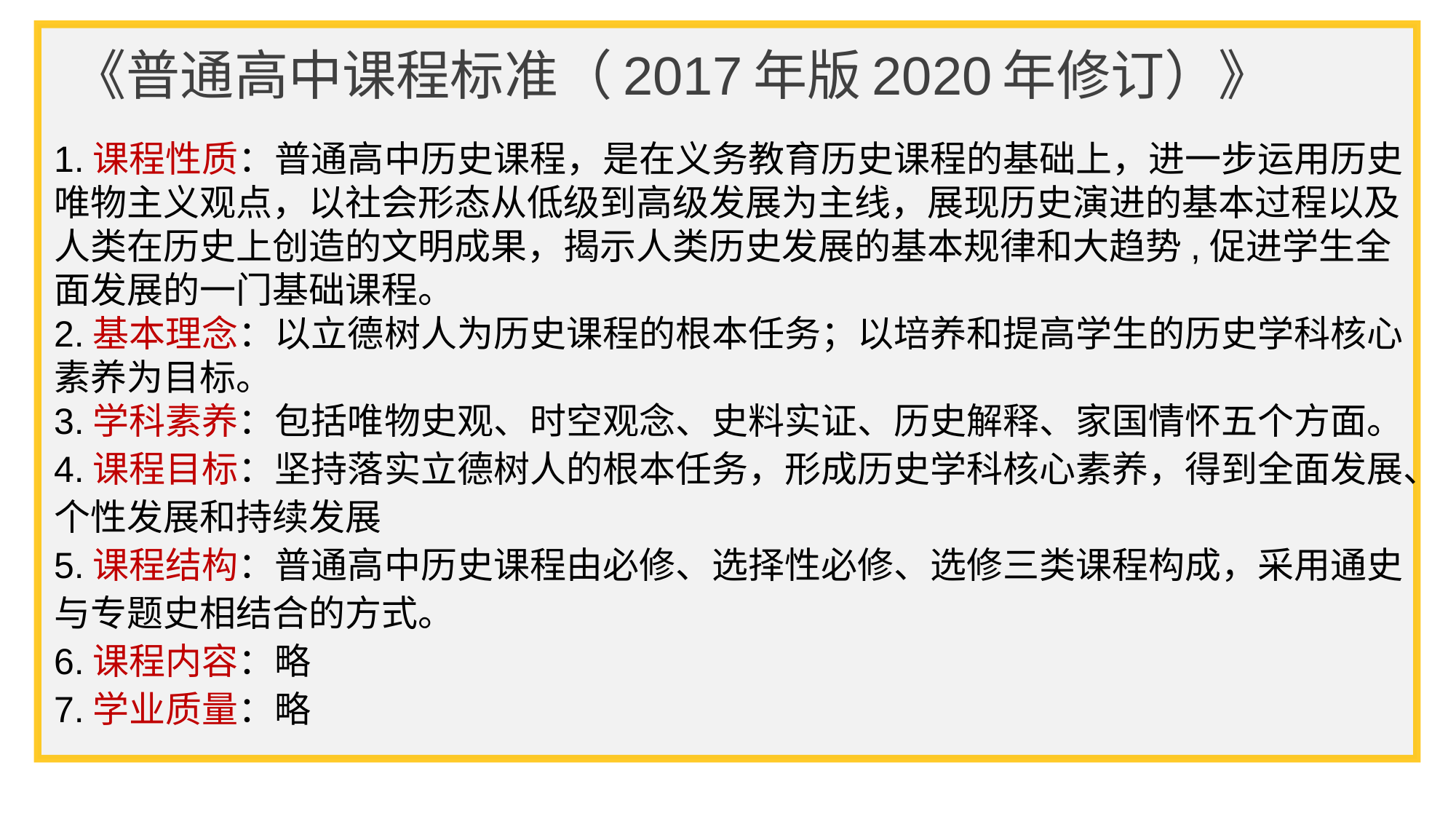

# 《普通高中课程标准（2017年版2020年修订）》
1.课程性质：普通高中历史课程，是在义务教育历史课程的基础上，进一步运用历史唯物主义观点，以社会形态从低级到高级发展为主线，展现历史演进的基本过程以及人类在历史上创造的文明成果，揭示人类历史发展的基本规律和大趋势,促进学生全面发展的一门基础课程。
2.基本理念：以立德树人为历史课程的根本任务；以培养和提高学生的历史学科核心素养为目标。
3.学科素养：包括唯物史观、时空观念、史料实证、历史解释、家国情怀五个方面。
4.课程目标：坚持落实立德树人的根本任务，形成历史学科核心素养，得到全面发展、个性发展和持续发展
5.课程结构：普通高中历史课程由必修、选择性必修、选修三类课程构成，采用通史与专题史相结合的方式。
6.课程内容：略
7.学业质量：略